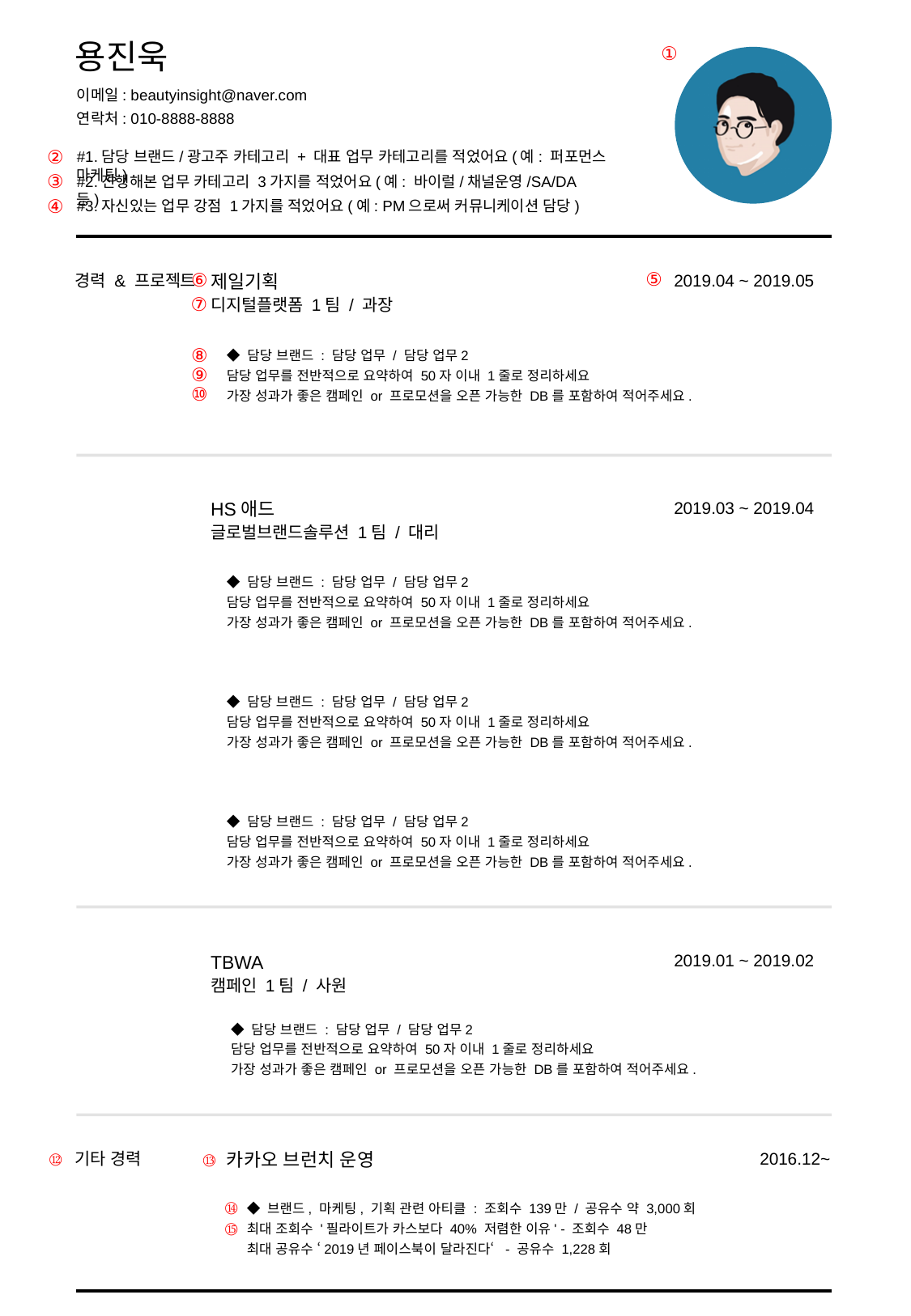

용진욱
①

이메일: beautyinsight@naver.com
연락처: 010-8888-8888
②
#1.담당 브랜드/광고주 카테고리 + 대표 업무 카테고리를 적었어요(예: 퍼포먼스 마케팅)
③
#2.진행해본 업무 카테고리 3가지를 적었어요(예: 바이럴/채널운영/SA/DA 등)
④
#3.자신있는 업무 강점 1가지를 적었어요(예: PM으로써 커뮤니케이션 담당)
⑤
⑥
경력 & 프로젝트
제일기획
2019.04 ~ 2019.05
⑦
디지털플랫폼 1팀 / 과장
◆ 담당 브랜드 : 담당 업무 / 담당 업무2
담당 업무를 전반적으로 요약하여 50자 이내 1줄로 정리하세요
가장 성과가 좋은 캠페인 or 프로모션을 오픈 가능한 DB를 포함하여 적어주세요.
⑧
⑨
⑩
HS애드
2019.03 ~ 2019.04
글로벌브랜드솔루션 1팀 / 대리
◆ 담당 브랜드 : 담당 업무 / 담당 업무2
담당 업무를 전반적으로 요약하여 50자 이내 1줄로 정리하세요
가장 성과가 좋은 캠페인 or 프로모션을 오픈 가능한 DB를 포함하여 적어주세요.
◆ 담당 브랜드 : 담당 업무 / 담당 업무2
담당 업무를 전반적으로 요약하여 50자 이내 1줄로 정리하세요
가장 성과가 좋은 캠페인 or 프로모션을 오픈 가능한 DB를 포함하여 적어주세요.
◆ 담당 브랜드 : 담당 업무 / 담당 업무2
담당 업무를 전반적으로 요약하여 50자 이내 1줄로 정리하세요
가장 성과가 좋은 캠페인 or 프로모션을 오픈 가능한 DB를 포함하여 적어주세요.
TBWA
2019.01 ~ 2019.02
캠페인 1팀 / 사원
◆ 담당 브랜드 : 담당 업무 / 담당 업무2
담당 업무를 전반적으로 요약하여 50자 이내 1줄로 정리하세요
가장 성과가 좋은 캠페인 or 프로모션을 오픈 가능한 DB를 포함하여 적어주세요.
⑫
⑬
카카오 브런치 운영
2016.12~
기타 경력

⑭
◆ 브랜드, 마케팅, 기획 관련 아티클 : 조회수 139만 / 공유수 약 3,000회
최대 조회수 '필라이트가 카스보다 40% 저렴한 이유' - 조회수 48만
최대 공유수 ‘2019년 페이스북이 달라진다‘  - 공유수 1,228회
⑮